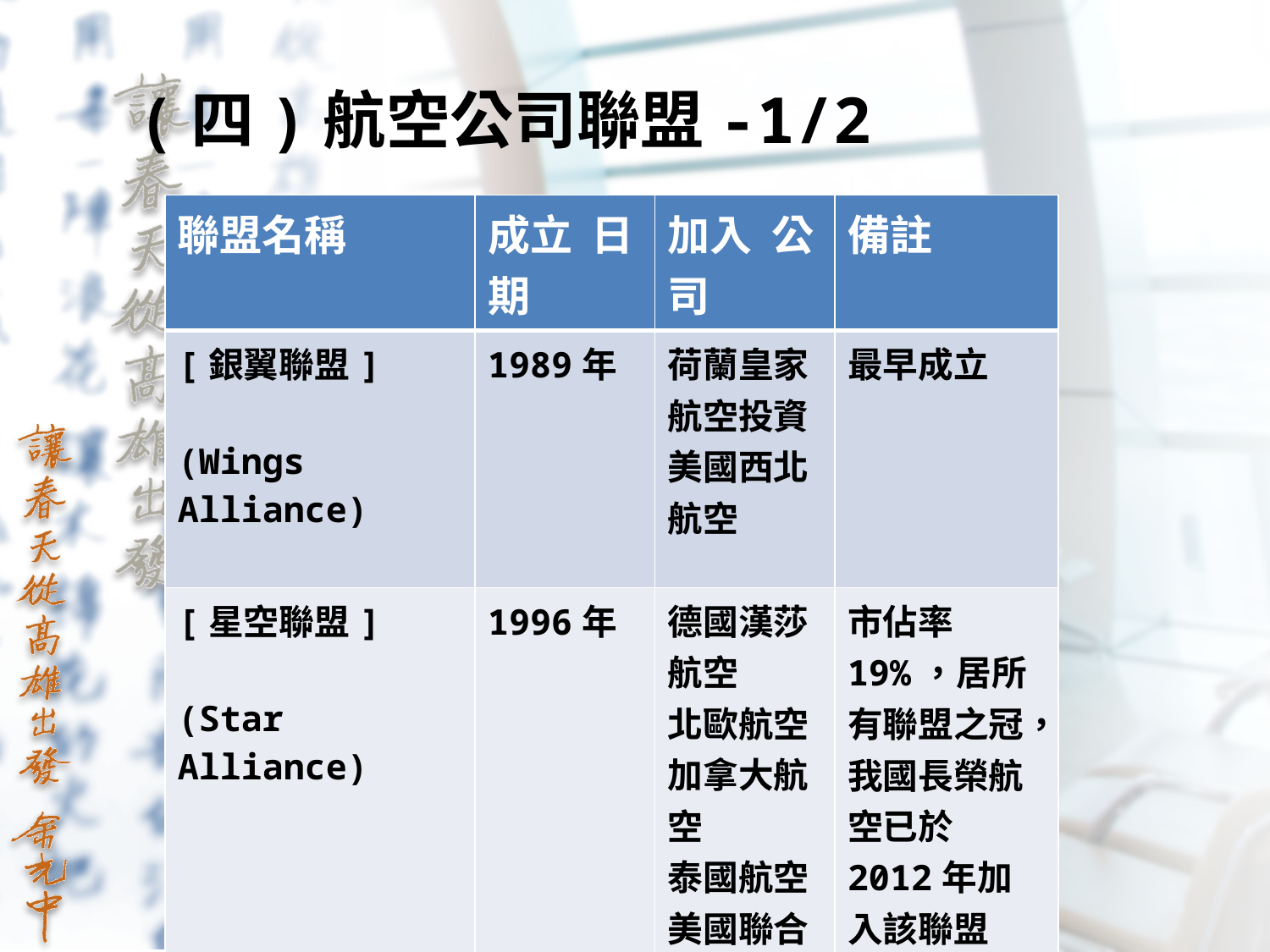

# (四)航空公司聯盟-1/2
| 聯盟名稱 | 成立 日期 | 加入 公司 | 備註 |
| --- | --- | --- | --- |
| [銀翼聯盟] (Wings Alliance) | 1989年 | 荷蘭皇家航空投資美國西北航空 | 最早成立 |
| [星空聯盟] (Star Alliance) | 1996年 | 德國漢莎航空 北歐航空 加拿大航空 泰國航空 美國聯合航空 | 市佔率19%，居所有聯盟之冠，我國長榮航空已於2012年加入該聯盟 |